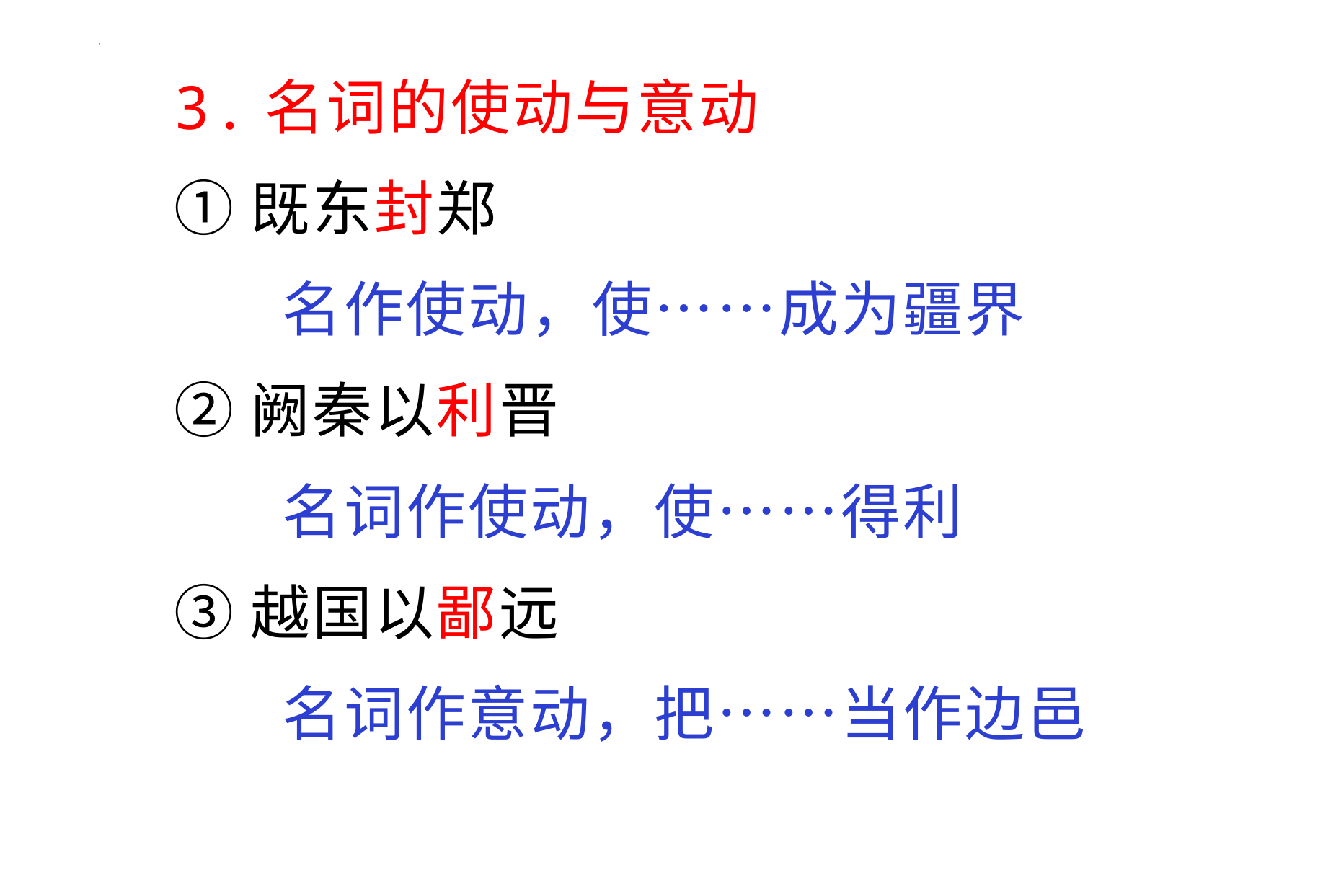

3.名词的使动与意动
①既东封郑
      名作使动，使……成为疆界
②阙秦以利晋
      名词作使动，使……得利
③越国以鄙远
      名词作意动，把……当作边邑